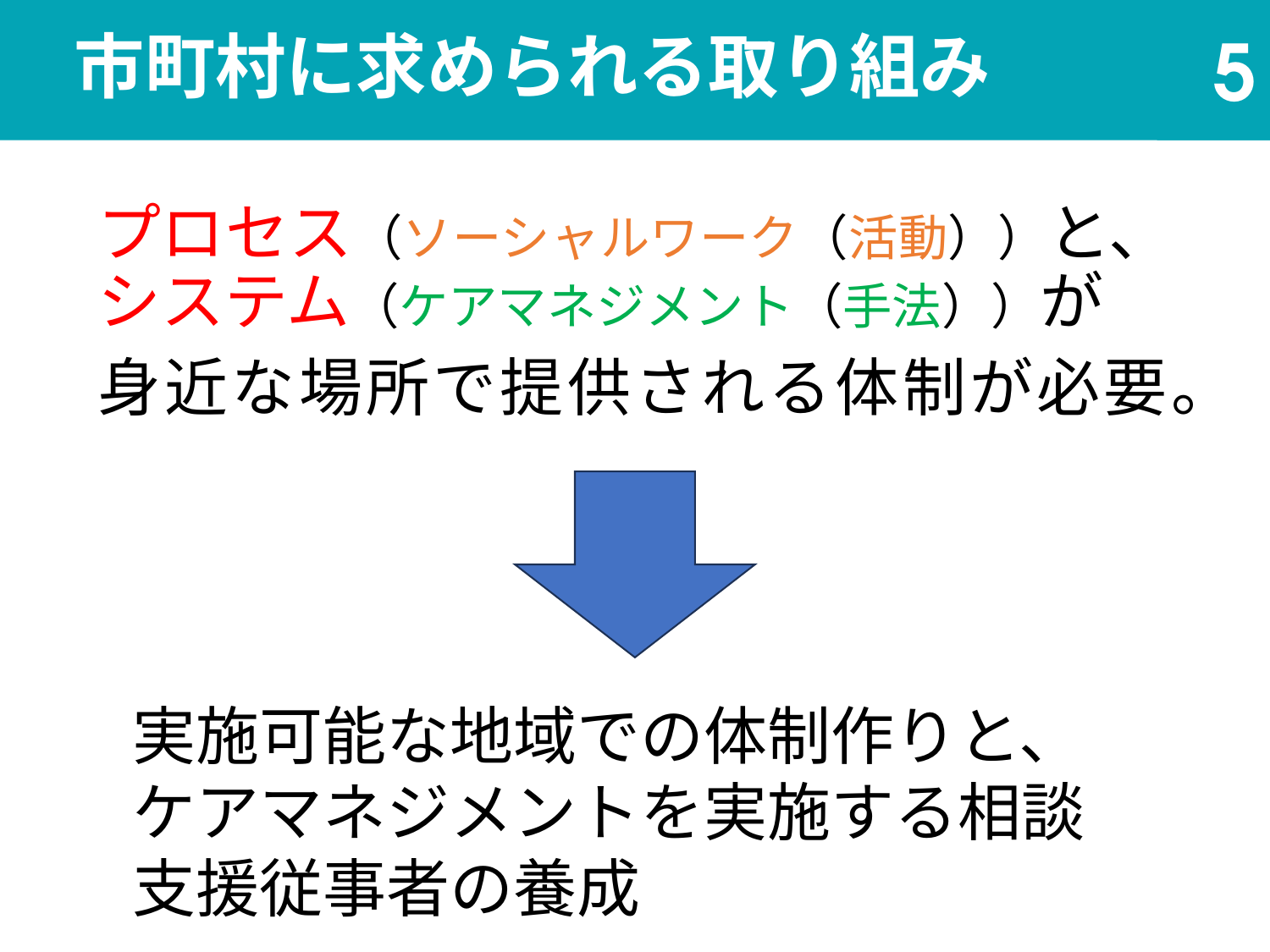

5
# 市町村に求められる取り組み
プロセス（ソーシャルワーク（活動））と、システム（ケアマネジメント（手法））が
身近な場所で提供される体制が必要。

実施可能な地域での体制作りと、ケアマネジメントを実施する相談支援従事者の養成